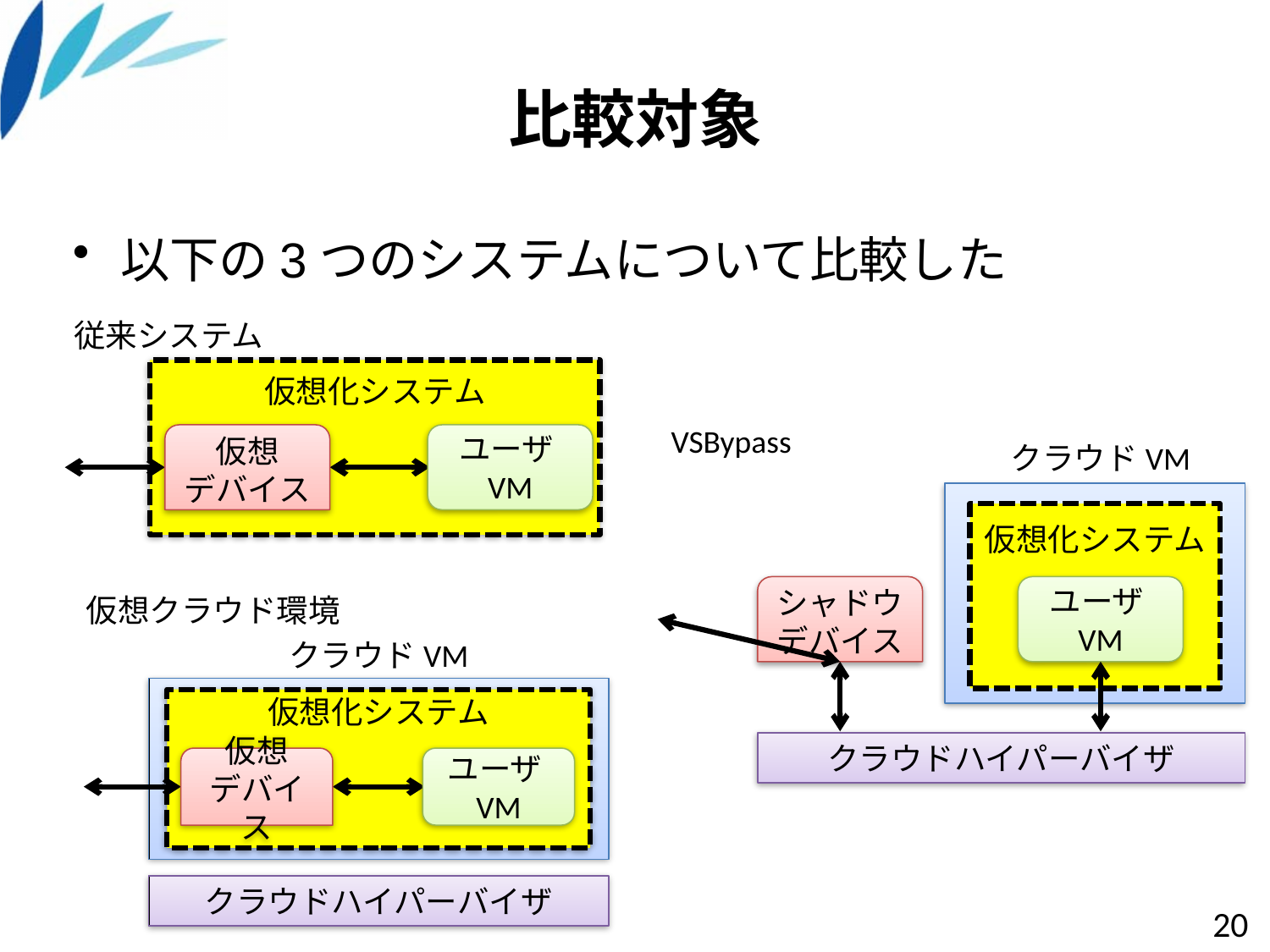

# 比較対象
以下の3つのシステムについて比較した
従来システム
仮想化システム

仮想
デバイス
ユーザVM
VSBypass
クラウドVM

仮想化システム

ユーザVM
シャドウ
デバイス
クラウドハイパーバイザ
仮想クラウド環境
仮想化システム

仮想
デバイス
ユーザVM

クラウドVM
クラウドハイパーバイザ
20